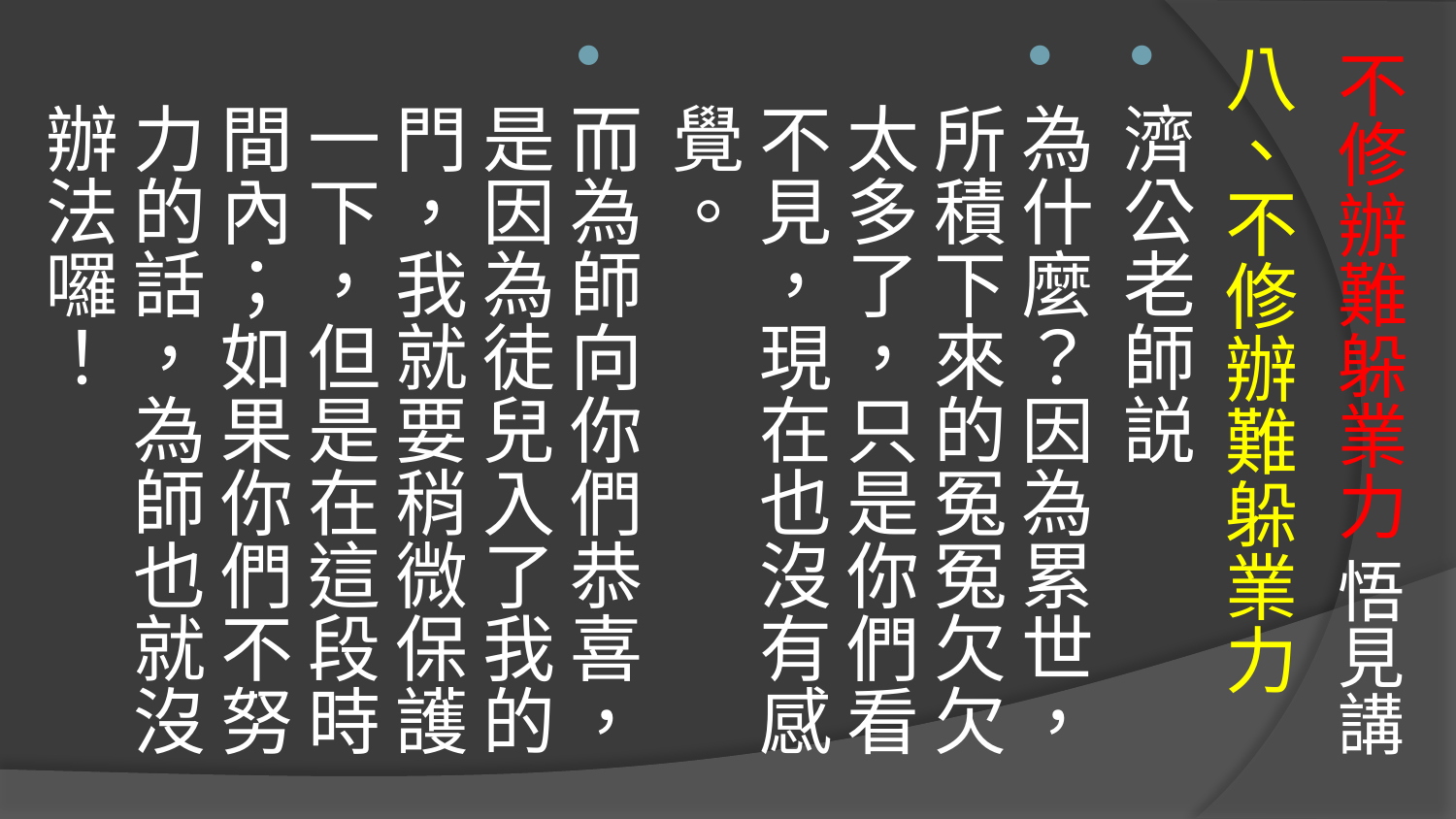

# 不修辦難躲業力 悟見講
八、不修辦難躲業力
濟公老師説
為什麼？因為累世，所積下來的冤冤欠欠太多了，只是你們看不見，現在也沒有感覺。
而為師向你們恭喜，是因為徒兒入了我的門，我就要稍微保護一下，但是在這段時間內；如果你們不努力的話，為師也就沒辦法囉！